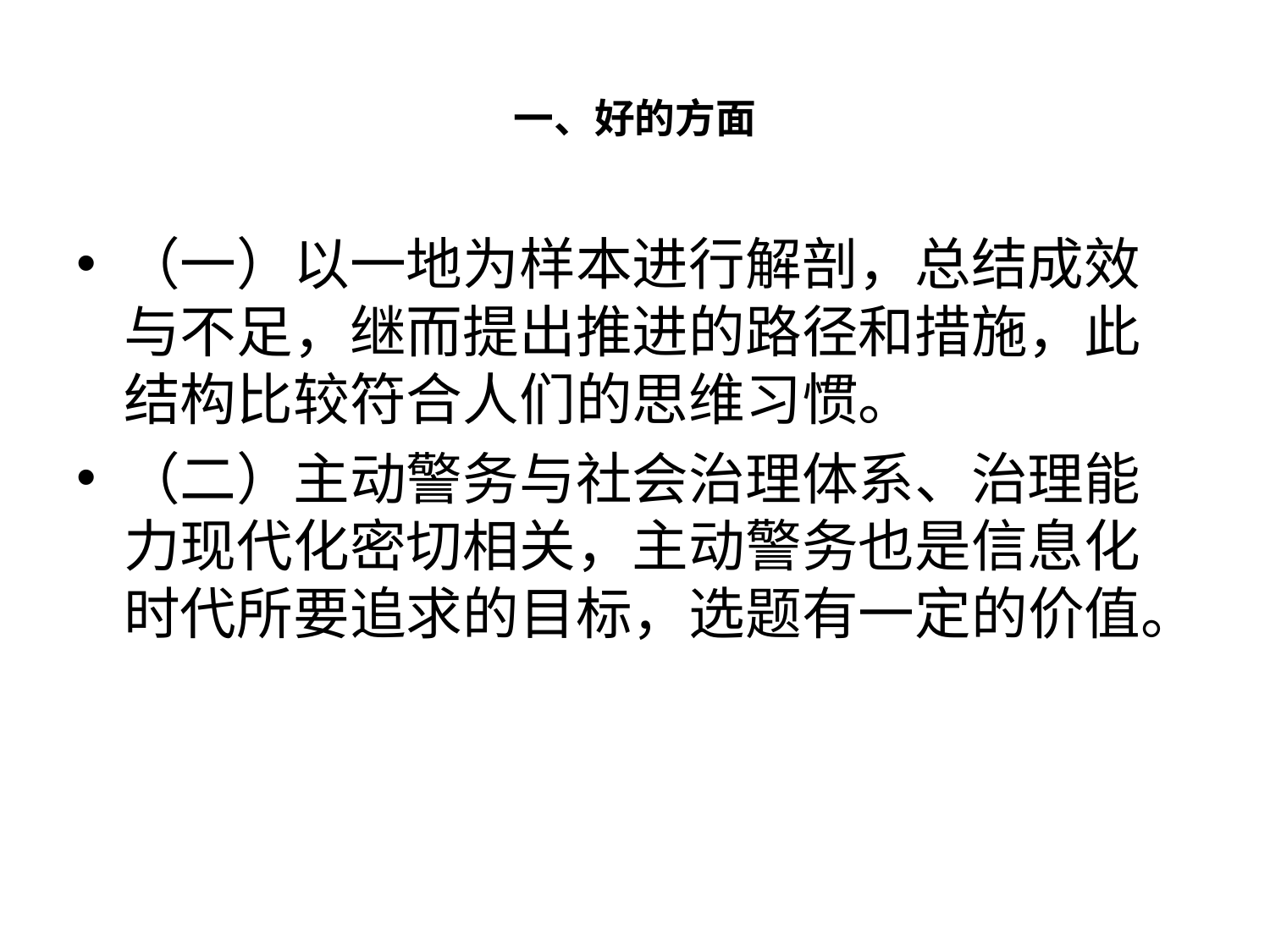

# 一、好的方面
（一）以一地为样本进行解剖，总结成效与不足，继而提出推进的路径和措施，此结构比较符合人们的思维习惯。
（二）主动警务与社会治理体系、治理能力现代化密切相关，主动警务也是信息化时代所要追求的目标，选题有一定的价值。